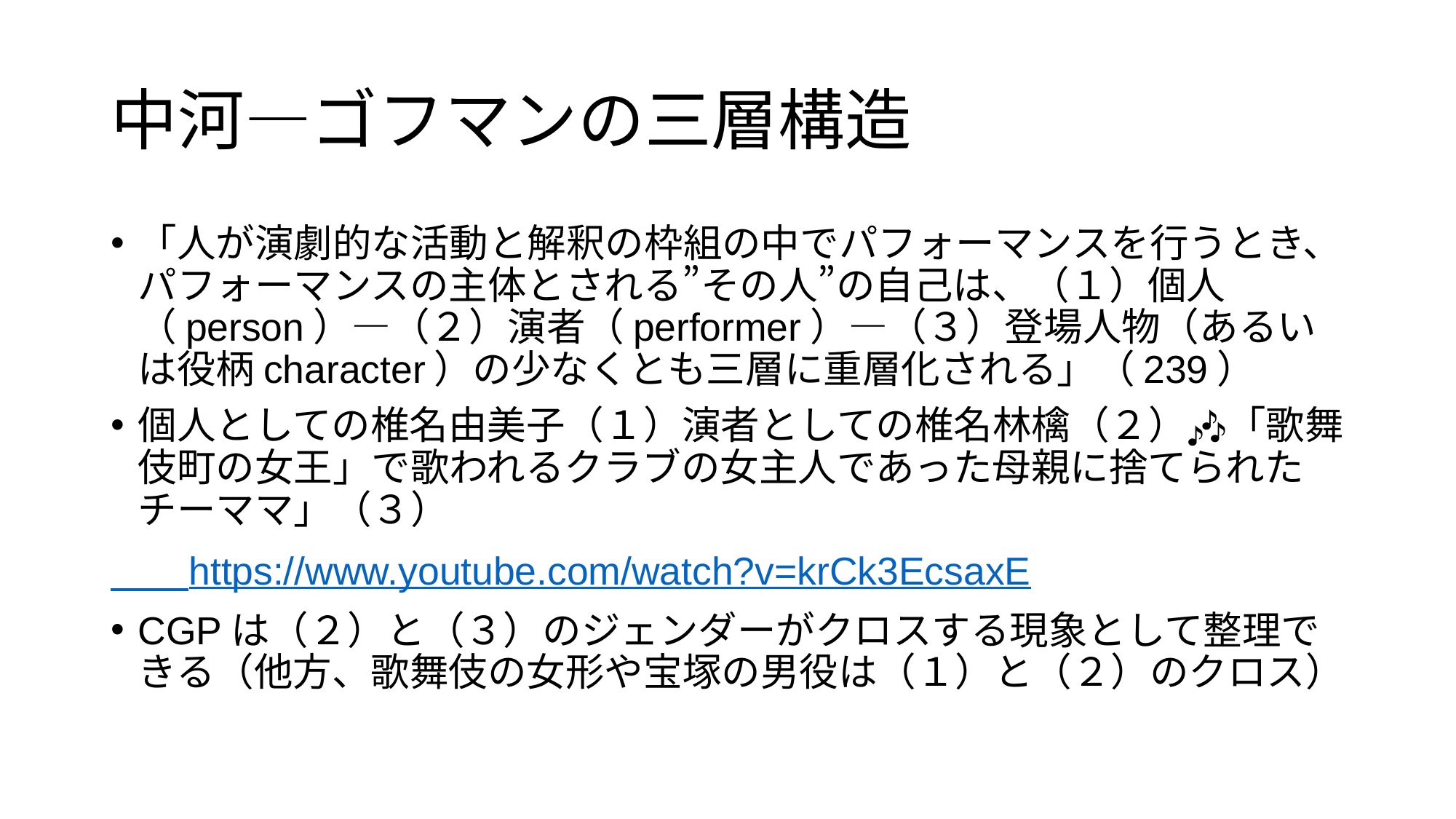

# 中河—ゴフマンの三層構造
「人が演劇的な活動と解釈の枠組の中でパフォーマンスを行うとき、パフォーマンスの主体とされる”その人”の自己は、（１）個人（person）—（２）演者（performer）—（３）登場人物（あるいは役柄character）の少なくとも三層に重層化される」（239）
個人としての椎名由美子（１）演者としての椎名林檎（２）🎶「歌舞伎町の女王」で歌われるクラブの女主人であった母親に捨てられたチーママ」（３）
　　https://www.youtube.com/watch?v=krCk3EcsaxE
CGPは（２）と（３）のジェンダーがクロスする現象として整理できる（他方、歌舞伎の女形や宝塚の男役は（１）と（２）のクロス）